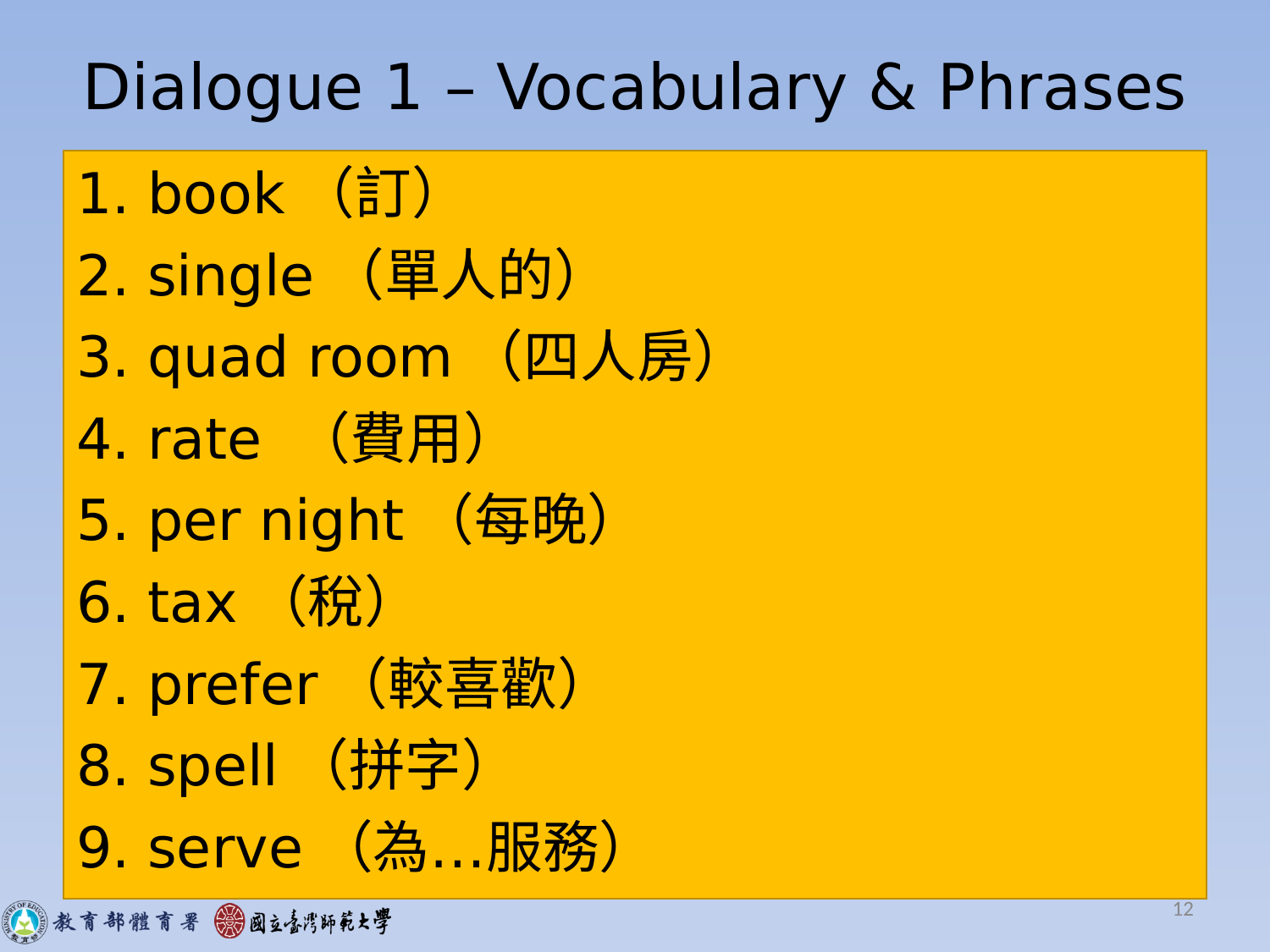

# Dialogue 1 – Vocabulary & Phrases
book（訂）
single（單人的）
quad room（四人房）
rate （費用）
per night（每晚）
tax（稅）
prefer（較喜歡）
spell（拼字）
serve（為…服務）

12